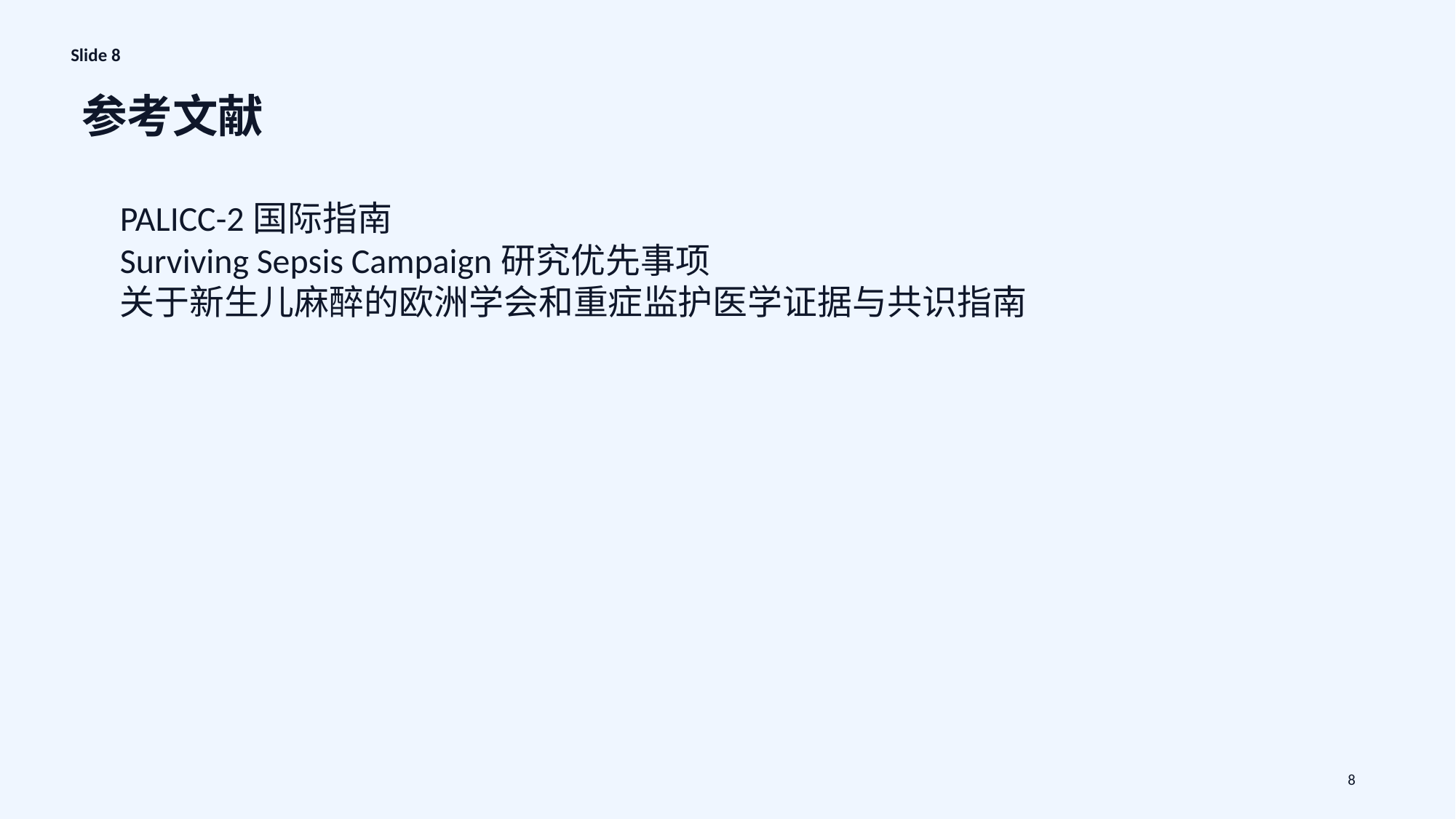

Slide 8
参考文献
PALICC-2国际指南
Surviving Sepsis Campaign研究优先事项
关于新生儿麻醉的欧洲学会和重症监护医学证据与共识指南
8